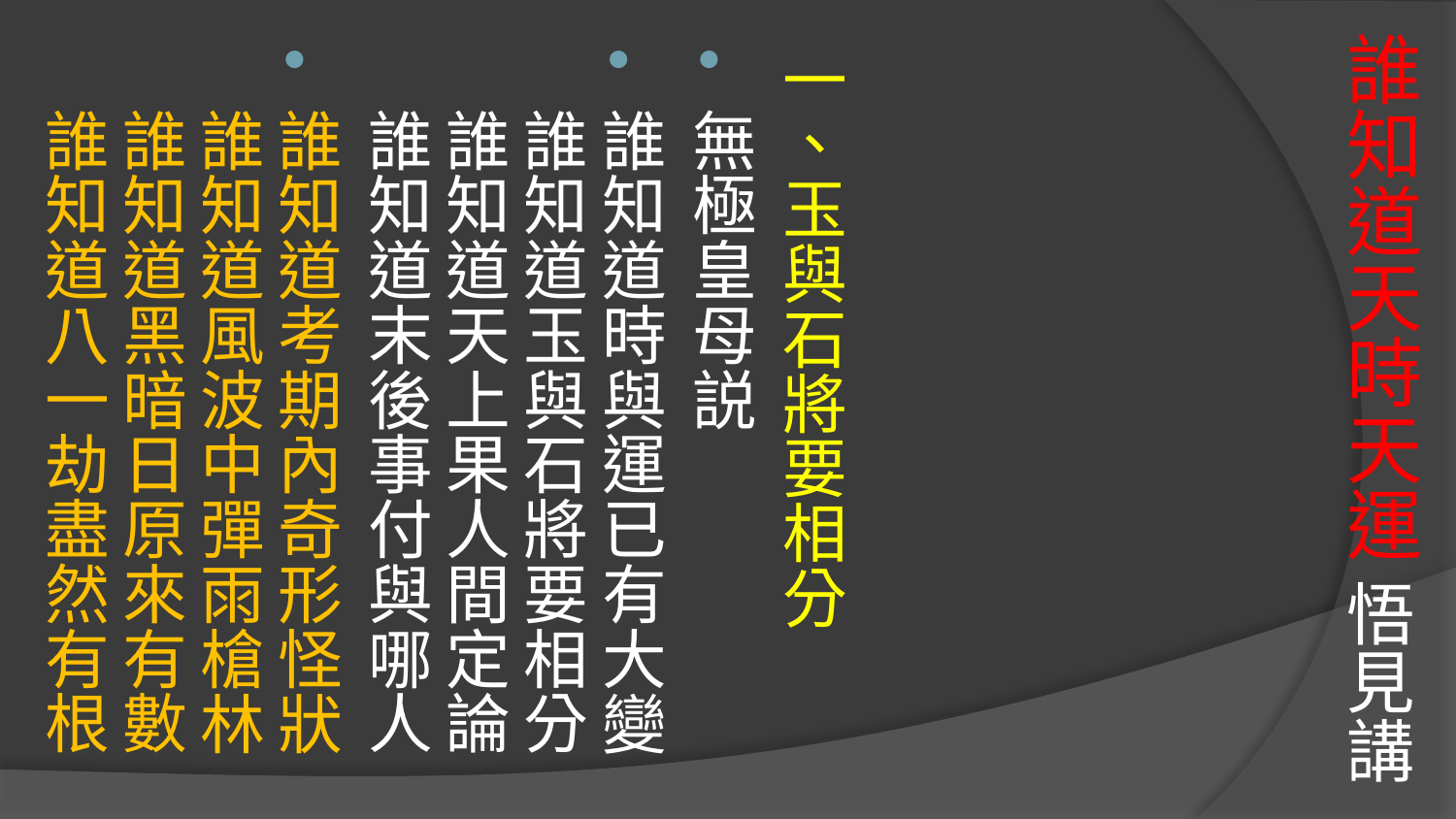

# 誰知道天時天運 悟見講
一、玉與石將要相分
無極皇母説
誰知道時與運已有大變 
誰知道玉與石將要相分
誰知道天上果人間定論 
誰知道末後事付與哪人
誰知道考期內奇形怪狀 
誰知道風波中彈雨槍林
誰知道黑暗日原來有數 
誰知道八一劫盡然有根